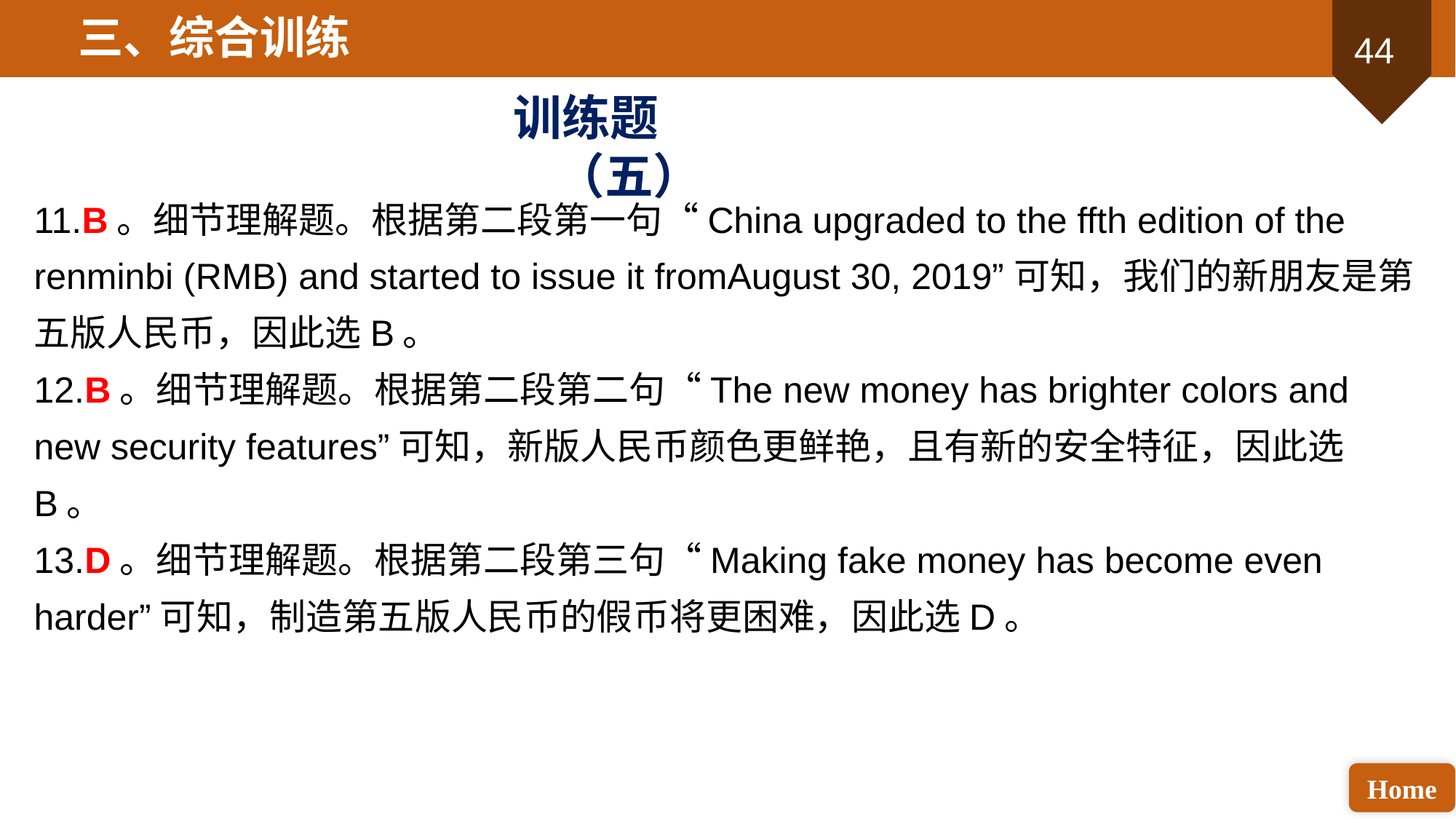

三、综合训练
训练题（五）
11.B。细节理解题。根据第二段第一句“China upgraded to the ffth edition of the renminbi (RMB) and started to issue it fromAugust 30, 2019”可知，我们的新朋友是第五版人民币，因此选B。
12.B。细节理解题。根据第二段第二句“The new money has brighter colors and new security features”可知，新版人民币颜色更鲜艳，且有新的安全特征，因此选B。
13.D。细节理解题。根据第二段第三句“Making fake money has become even harder”可知，制造第五版人民币的假币将更困难，因此选D。